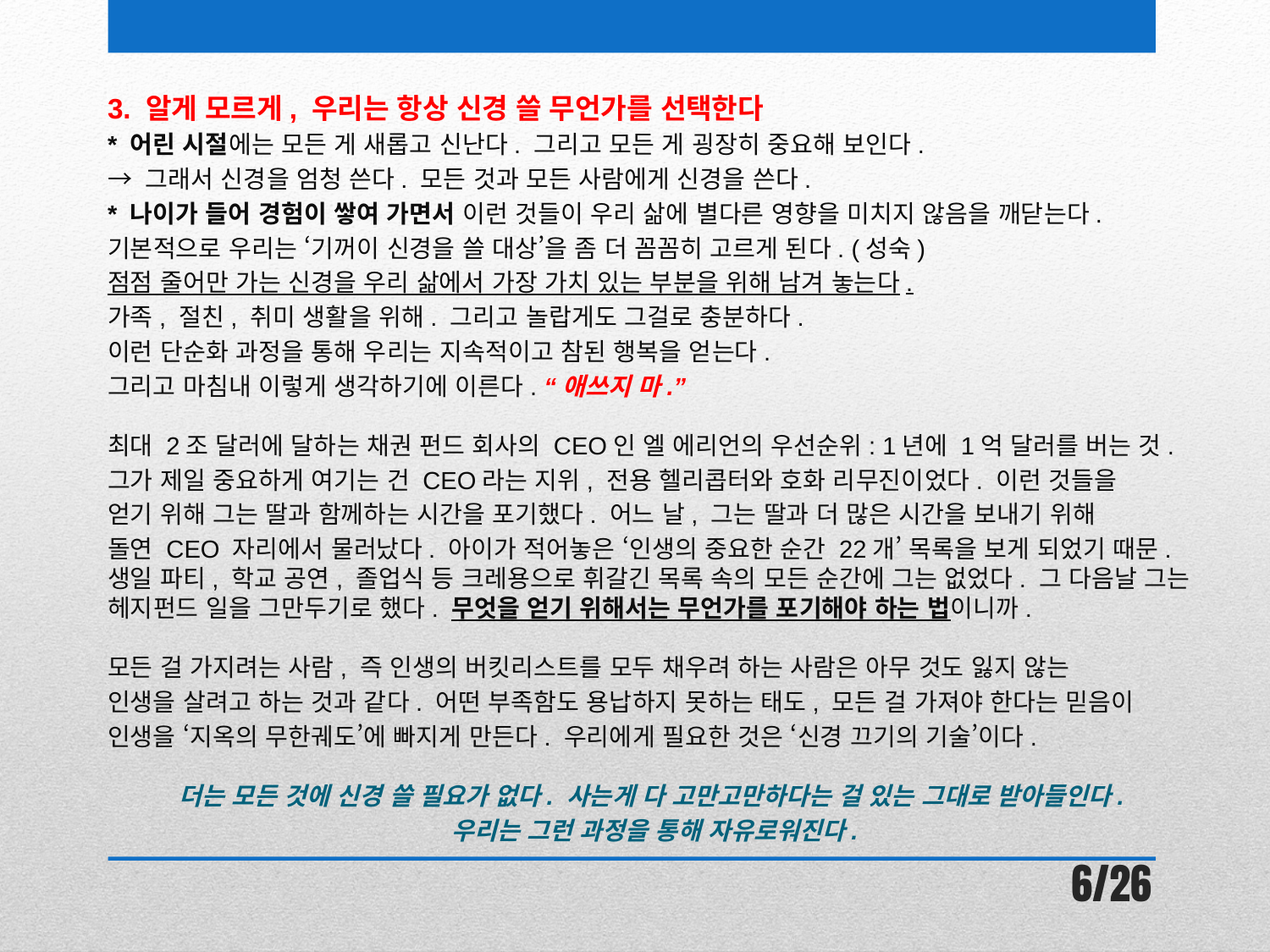

3. 알게 모르게, 우리는 항상 신경 쓸 무언가를 선택한다
* 어린 시절에는 모든 게 새롭고 신난다. 그리고 모든 게 굉장히 중요해 보인다.
→ 그래서 신경을 엄청 쓴다. 모든 것과 모든 사람에게 신경을 쓴다.
* 나이가 들어 경험이 쌓여 가면서 이런 것들이 우리 삶에 별다른 영향을 미치지 않음을 깨닫는다.
기본적으로 우리는 ‘기꺼이 신경을 쓸 대상’을 좀 더 꼼꼼히 고르게 된다. (성숙)
점점 줄어만 가는 신경을 우리 삶에서 가장 가치 있는 부분을 위해 남겨 놓는다.
가족, 절친, 취미 생활을 위해. 그리고 놀랍게도 그걸로 충분하다.
이런 단순화 과정을 통해 우리는 지속적이고 참된 행복을 얻는다.
그리고 마침내 이렇게 생각하기에 이른다. “애쓰지 마.”

최대 2조 달러에 달하는 채권 펀드 회사의 CEO인 엘 에리언의 우선순위: 1년에 1억 달러를 버는 것.
그가 제일 중요하게 여기는 건 CEO라는 지위, 전용 헬리콥터와 호화 리무진이었다. 이런 것들을
얻기 위해 그는 딸과 함께하는 시간을 포기했다. 어느 날, 그는 딸과 더 많은 시간을 보내기 위해
돌연 CEO 자리에서 물러났다. 아이가 적어놓은 ‘인생의 중요한 순간 22개’ 목록을 보게 되었기 때문.생일 파티, 학교 공연, 졸업식 등 크레용으로 휘갈긴 목록 속의 모든 순간에 그는 없었다. 그 다음날 그는 헤지펀드 일을 그만두기로 했다. 무엇을 얻기 위해서는 무언가를 포기해야 하는 법이니까.

모든 걸 가지려는 사람, 즉 인생의 버킷리스트를 모두 채우려 하는 사람은 아무 것도 잃지 않는
인생을 살려고 하는 것과 같다. 어떤 부족함도 용납하지 못하는 태도, 모든 걸 가져야 한다는 믿음이
인생을 ‘지옥의 무한궤도’에 빠지게 만든다. 우리에게 필요한 것은 ‘신경 끄기의 기술’이다.

더는 모든 것에 신경 쓸 필요가 없다. 사는게 다 고만고만하다는 걸 있는 그대로 받아들인다.
우리는 그런 과정을 통해 자유로워진다.
6/26